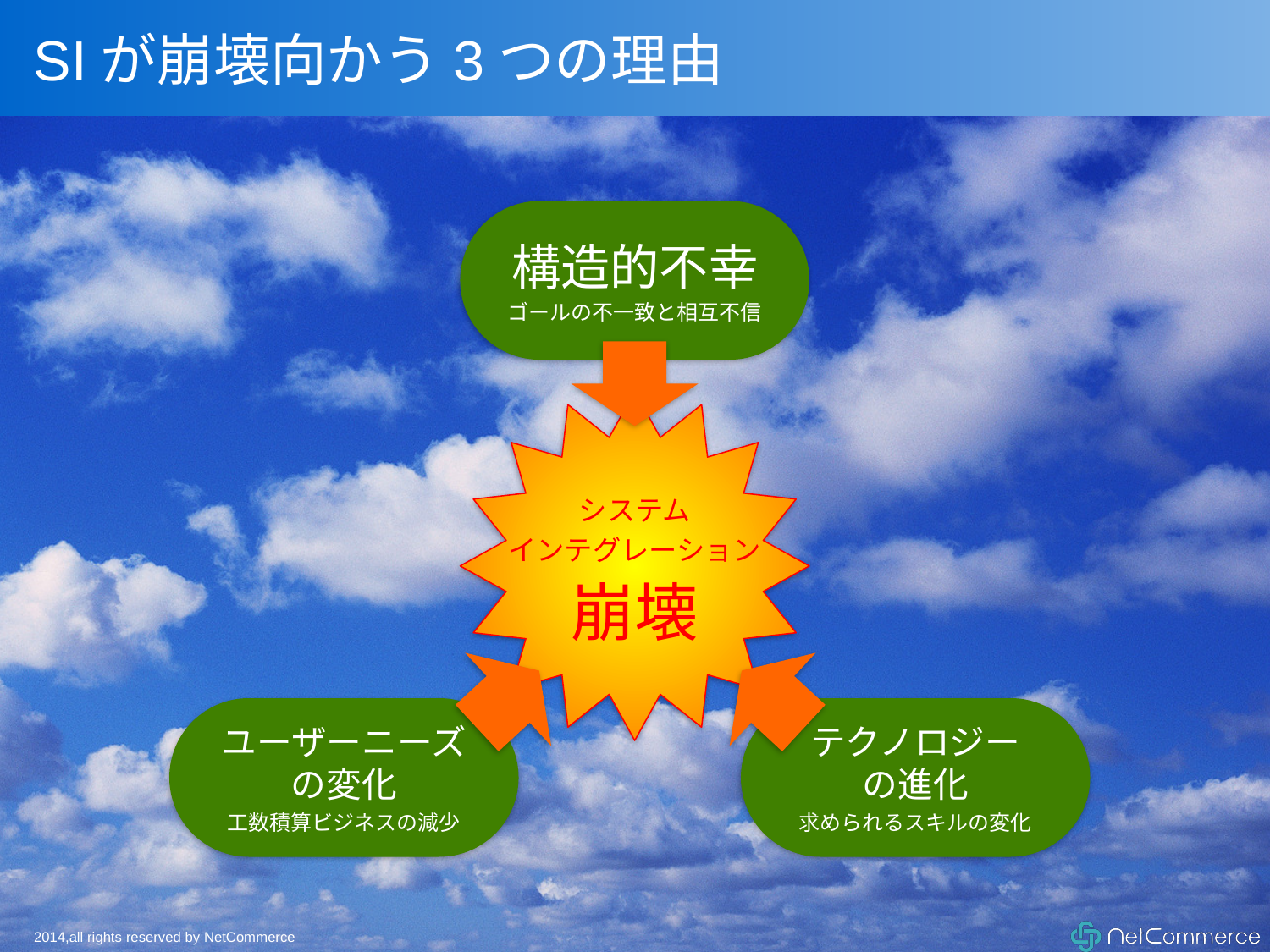

# SIが崩壊向かう3つの理由
構造的不幸
ゴールの不一致と相互不信

崩壊
システム
インテグレーション

ユーザーニーズ
の変化
工数積算ビジネスの減少

テクノロジー
の進化
求められるスキルの変化